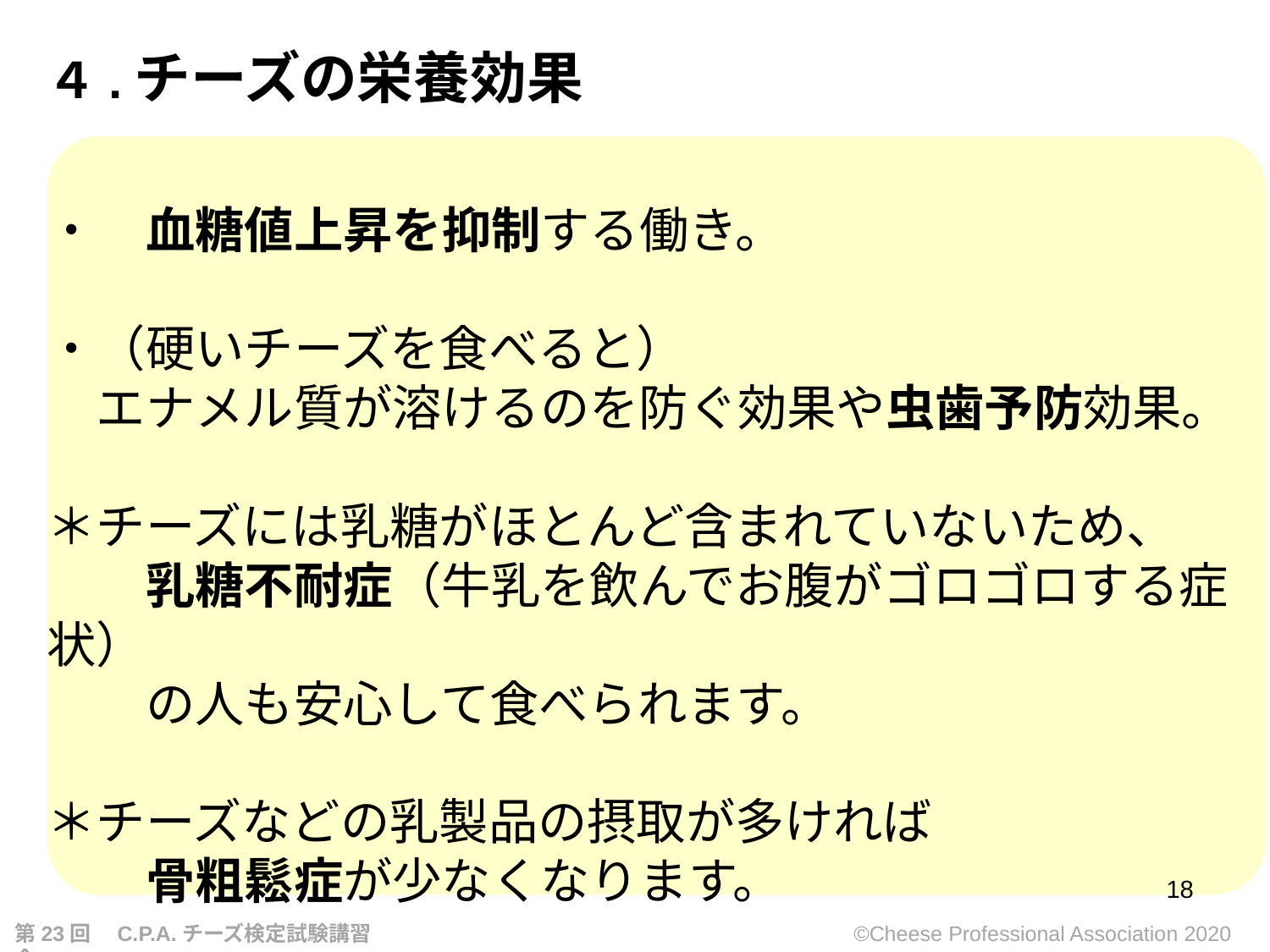

４.チーズの栄養効果

・　血糖値上昇を抑制する働き。

・（硬いチーズを食べると）
　エナメル質が溶けるのを防ぐ効果や虫歯予防効果。

＊チーズには乳糖がほとんど含まれていないため、
　　乳糖不耐症（牛乳を飲んでお腹がゴロゴロする症状）
　　の人も安心して食べられます。

＊チーズなどの乳製品の摂取が多ければ
　　骨粗鬆症が少なくなります。

18
第23回　C.P.A.チーズ検定試験講習会
©Cheese Professional Association 2020